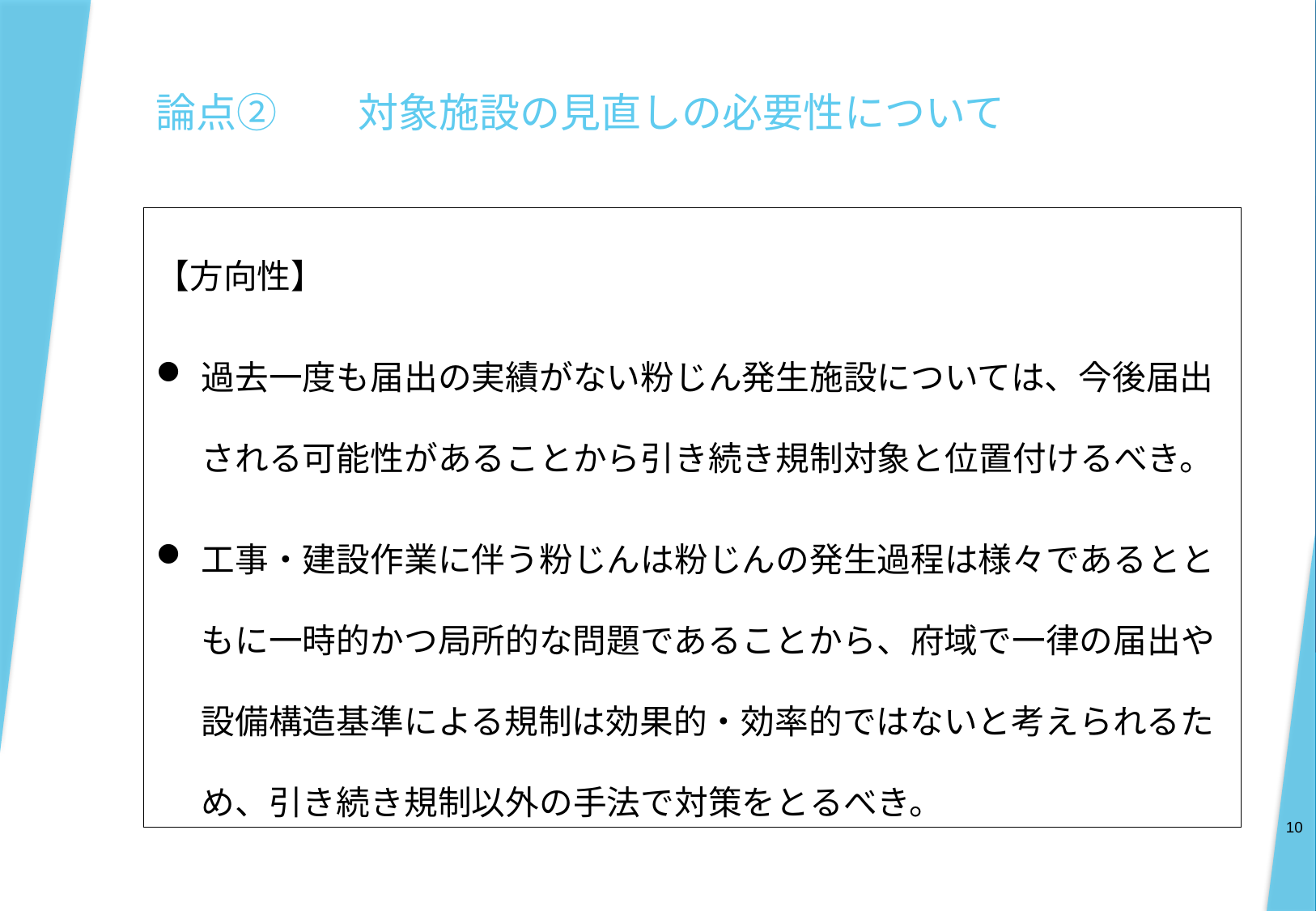

# 論点②　　対象施設の見直しの必要性について
【方向性】
過去一度も届出の実績がない粉じん発生施設については、今後届出される可能性があることから引き続き規制対象と位置付けるべき。
工事・建設作業に伴う粉じんは粉じんの発生過程は様々であるとともに一時的かつ局所的な問題であることから、府域で一律の届出や設備構造基準による規制は効果的・効率的ではないと考えられるため、引き続き規制以外の手法で対策をとるべき。

10